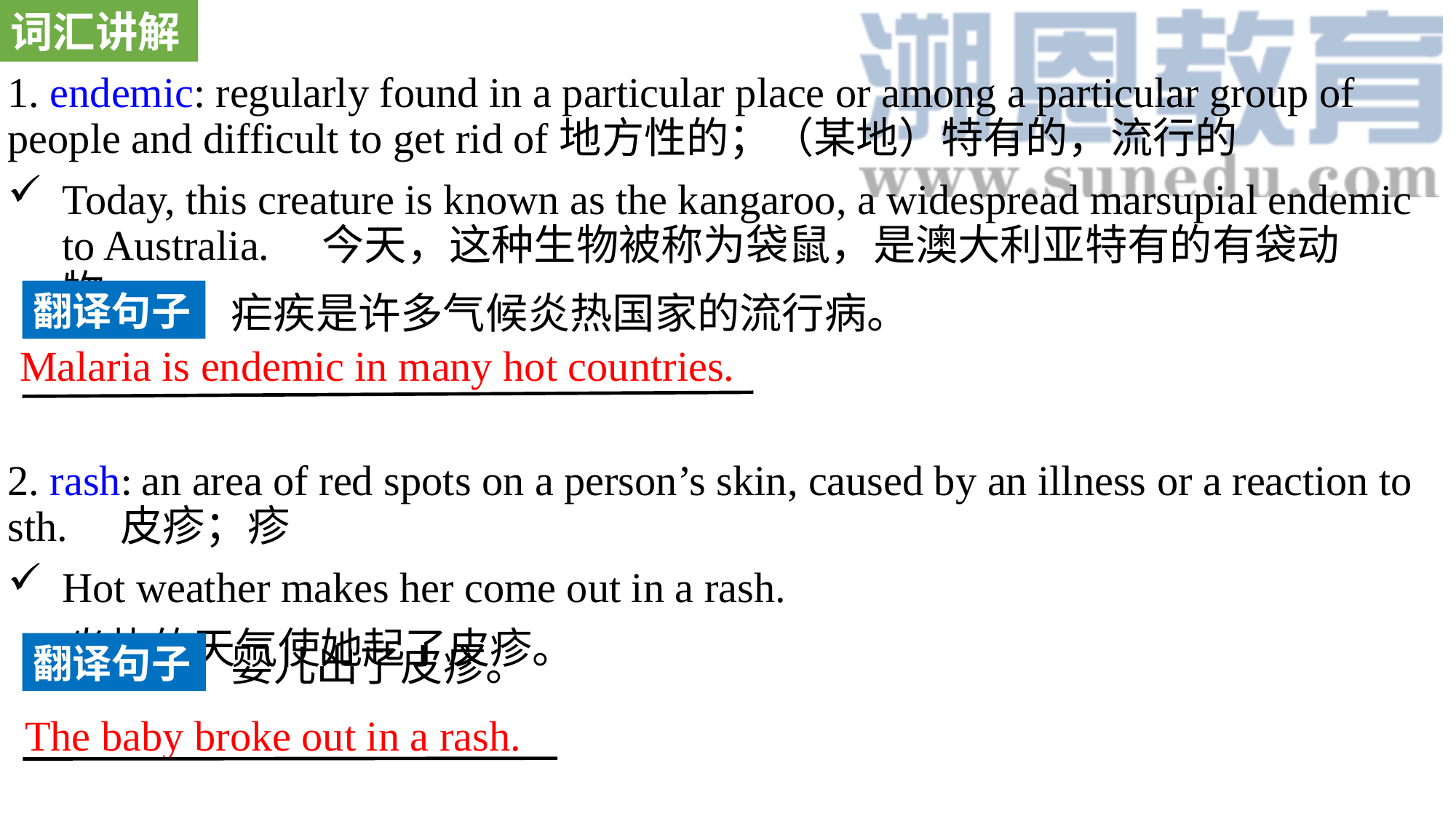

词汇讲解
1. endemic: regularly found in a particular place or among a particular group of people and difficult to get rid of地方性的；（某地）特有的，流行的
Today, this creature is known as the kangaroo, a widespread marsupial endemic to Australia.    今天，这种生物被称为袋鼠，是澳大利亚特有的有袋动物。

2. rash: an area of red spots on a person’s skin, caused by an illness or a reaction to sth.    皮疹；疹
Hot weather makes her come out in a rash.
     炎热的天气使她起了皮疹。

翻译句子
疟疾是许多气候炎热国家的流行病。
Malaria is endemic in many hot countries.
翻译句子
婴儿出了皮疹。
The baby broke out in a rash.